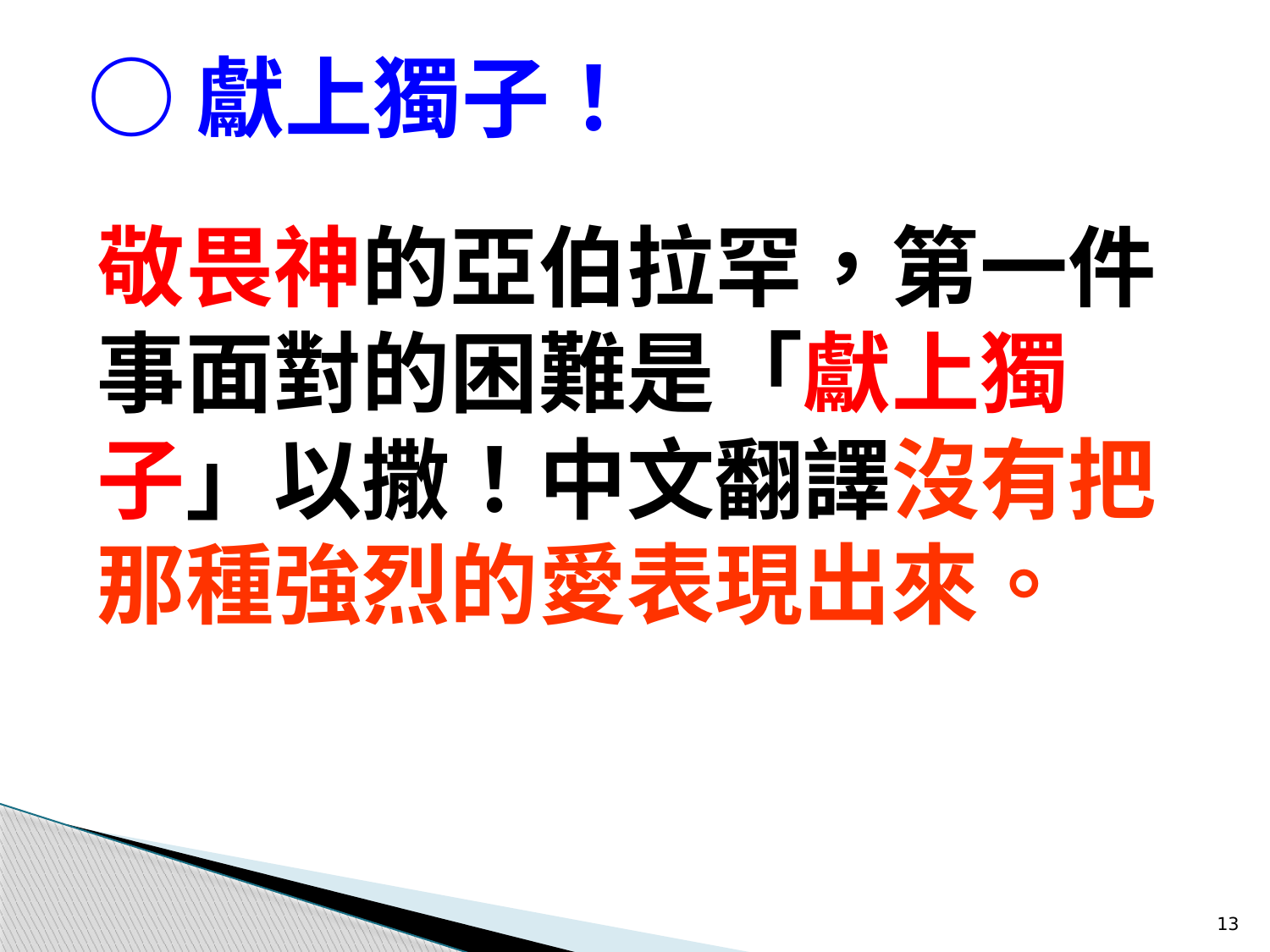

○獻上獨子！
敬畏神的亞伯拉罕，第一件事面對的困難是「獻上獨子」以撒！中文翻譯沒有把那種強烈的愛表現出來。
13